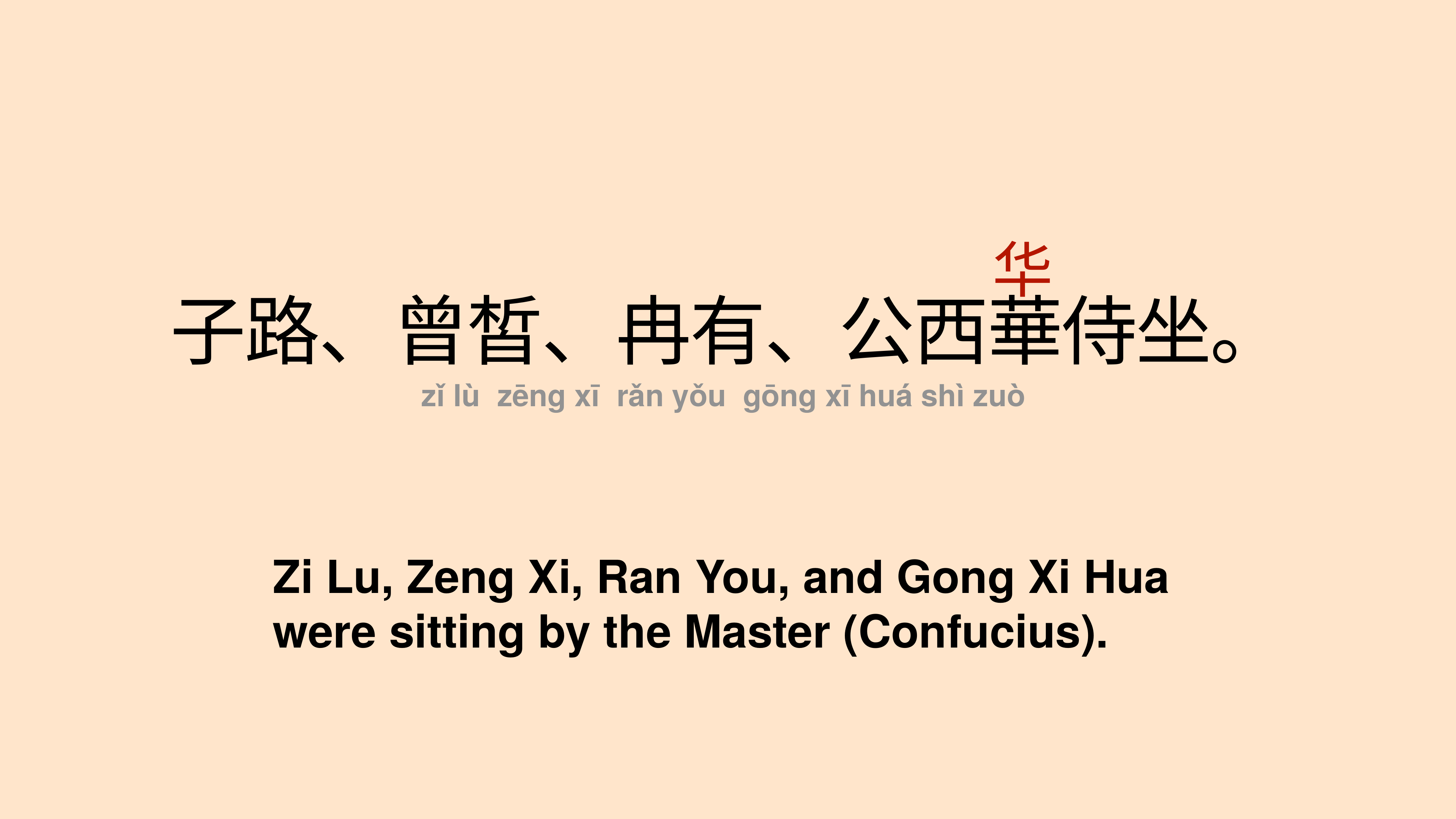

华
子路、曾皙、冉有、公西華侍坐。
zǐ lù  zēng xī  rǎn yǒu  gōng xī huá shì zuò
Zi Lu, Zeng Xi, Ran You, and Gong Xi Hua
were sitting by the Master (Confucius).